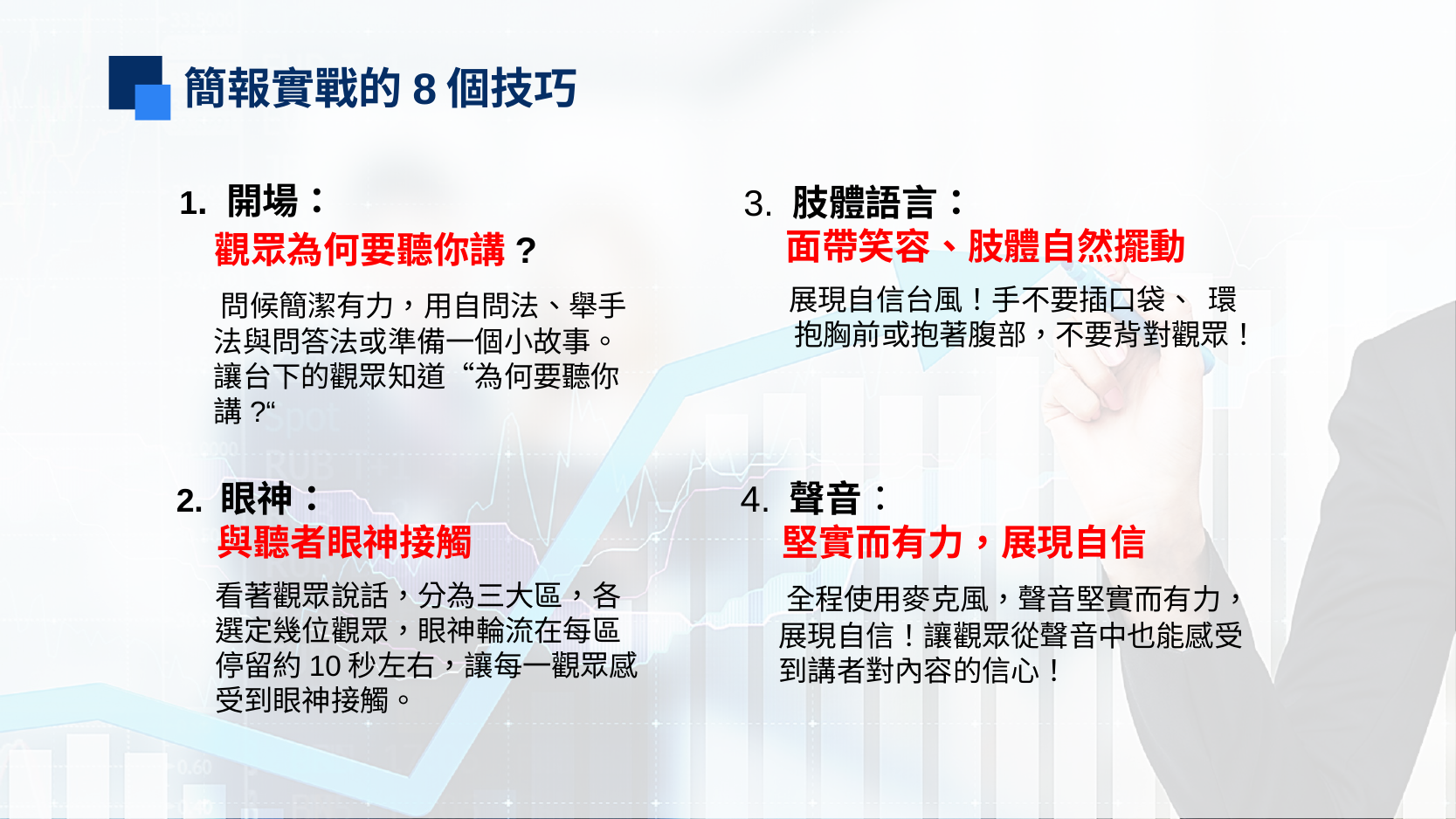

簡報實戰的8個技巧

   1. 開場：
       觀眾為何要聽你講?
   問候簡潔有力，用自問法、舉手法與問答法或準備一個小故事。讓台下的觀眾知道“為何要聽你講?“
3. 肢體語言：
    面帶笑容、肢體自然擺動
    展現自信台風！手不要插口袋、  環   抱胸前或抱著腹部，不要背對觀眾！
2. 眼神：
    與聽者眼神接觸
看著觀眾說話，分為三大區，各選定幾位觀眾，眼神輪流在每區停留約10秒左右，讓每一觀眾感受到眼神接觸。
4. 聲音：
    堅實而有力，展現自信
   全程使用麥克風，聲音堅實而有力，展現自信！讓觀眾從聲音中也能感受到講者對內容的信心！